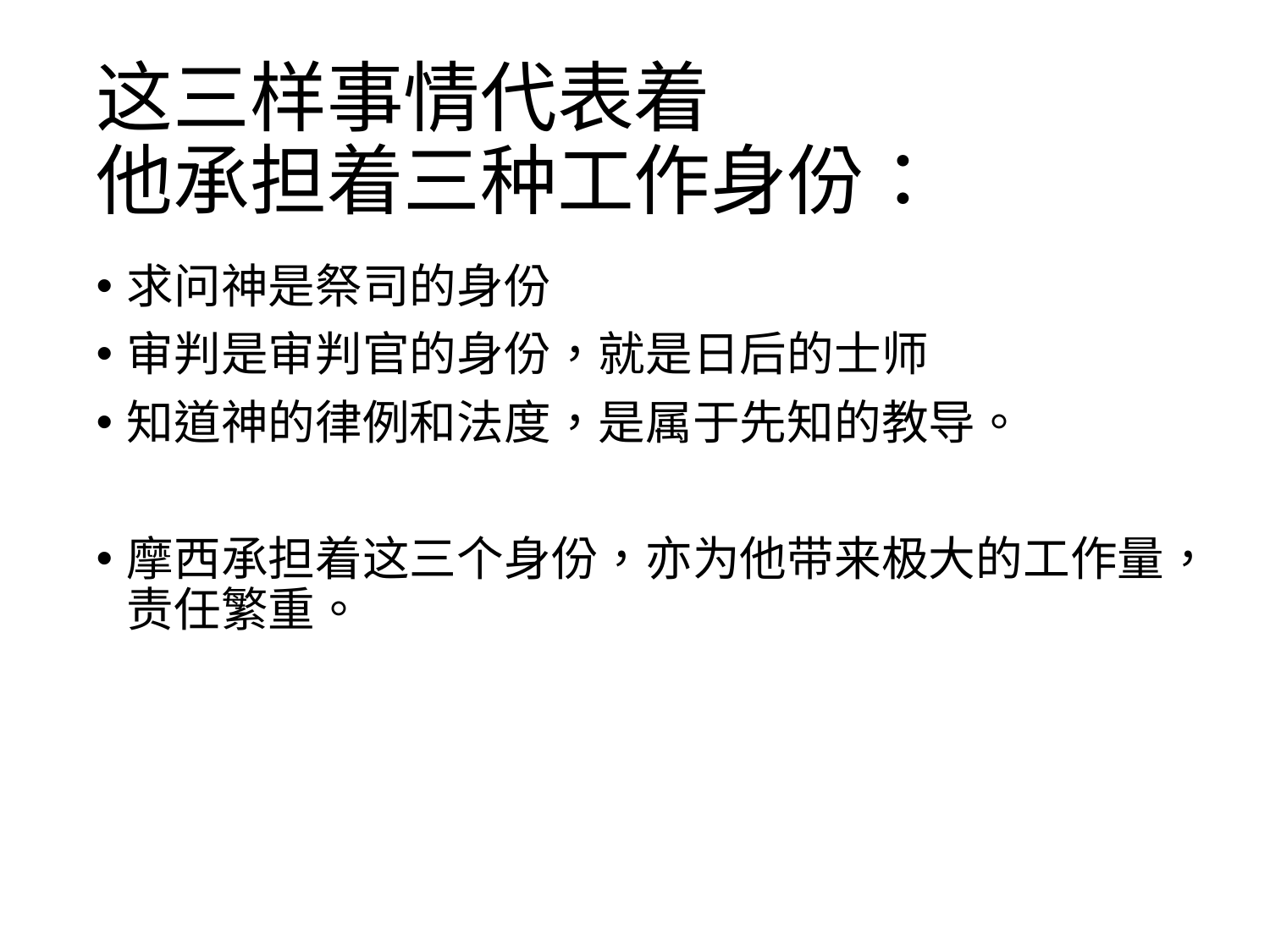

# 这三样事情代表着 他承担着三种工作身份：
求问神是祭司的身份
审判是审判官的身份，就是日后的士师
知道神的律例和法度，是属于先知的教导。

摩西承担着这三个身份，亦为他带来极大的工作量，责任繁重。